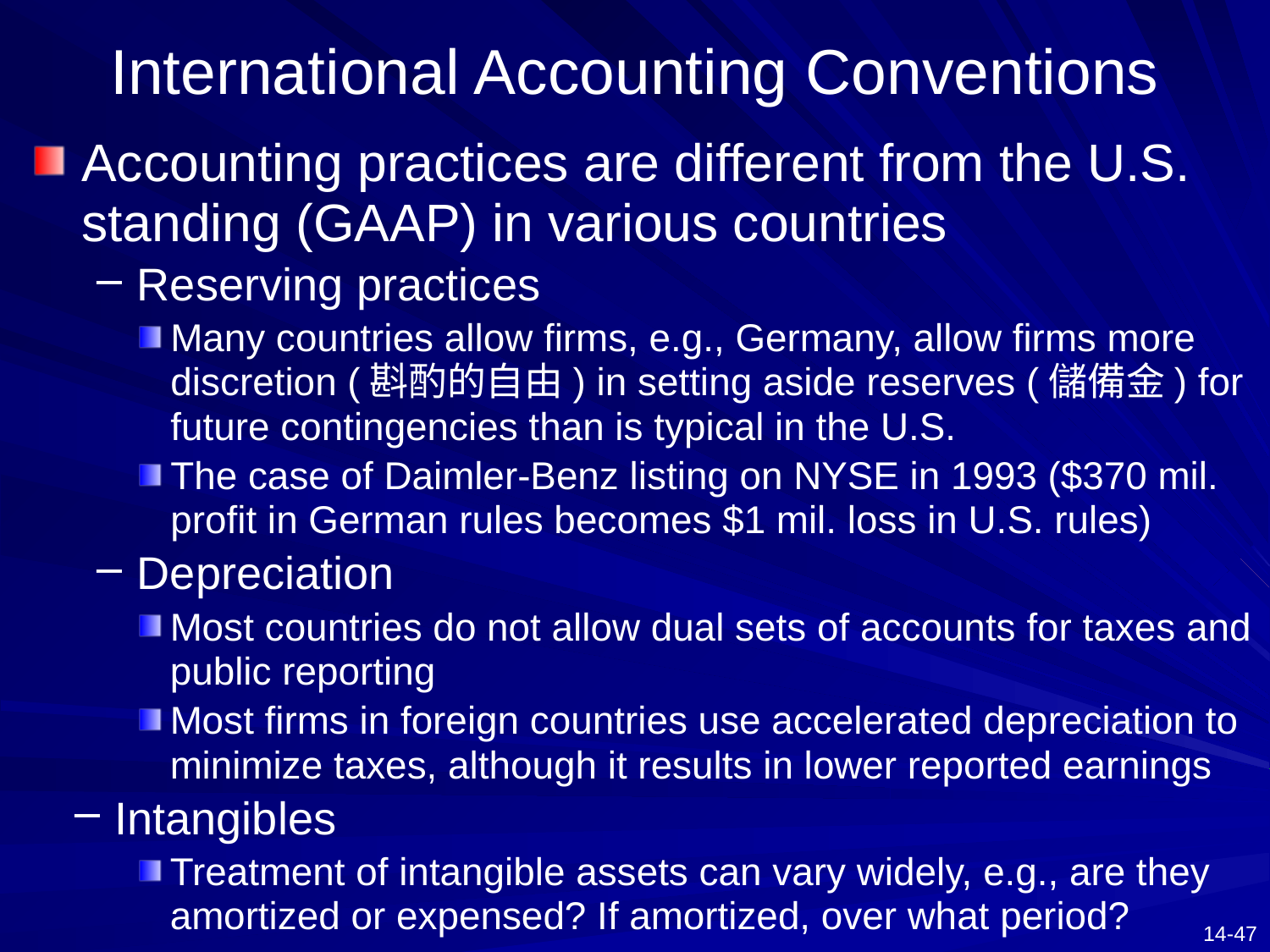

# International Accounting Conventions
Accounting practices are different from the U.S. standing (GAAP) in various countries
Reserving practices
Many countries allow firms, e.g., Germany, allow firms more discretion (斟酌的自由) in setting aside reserves (儲備金) for future contingencies than is typical in the U.S.
The case of Daimler-Benz listing on NYSE in 1993 ($370 mil. profit in German rules becomes $1 mil. loss in U.S. rules)
Depreciation
Most countries do not allow dual sets of accounts for taxes and public reporting
Most firms in foreign countries use accelerated depreciation to minimize taxes, although it results in lower reported earnings
Intangibles
Treatment of intangible assets can vary widely, e.g., are they amortized or expensed? If amortized, over what period?